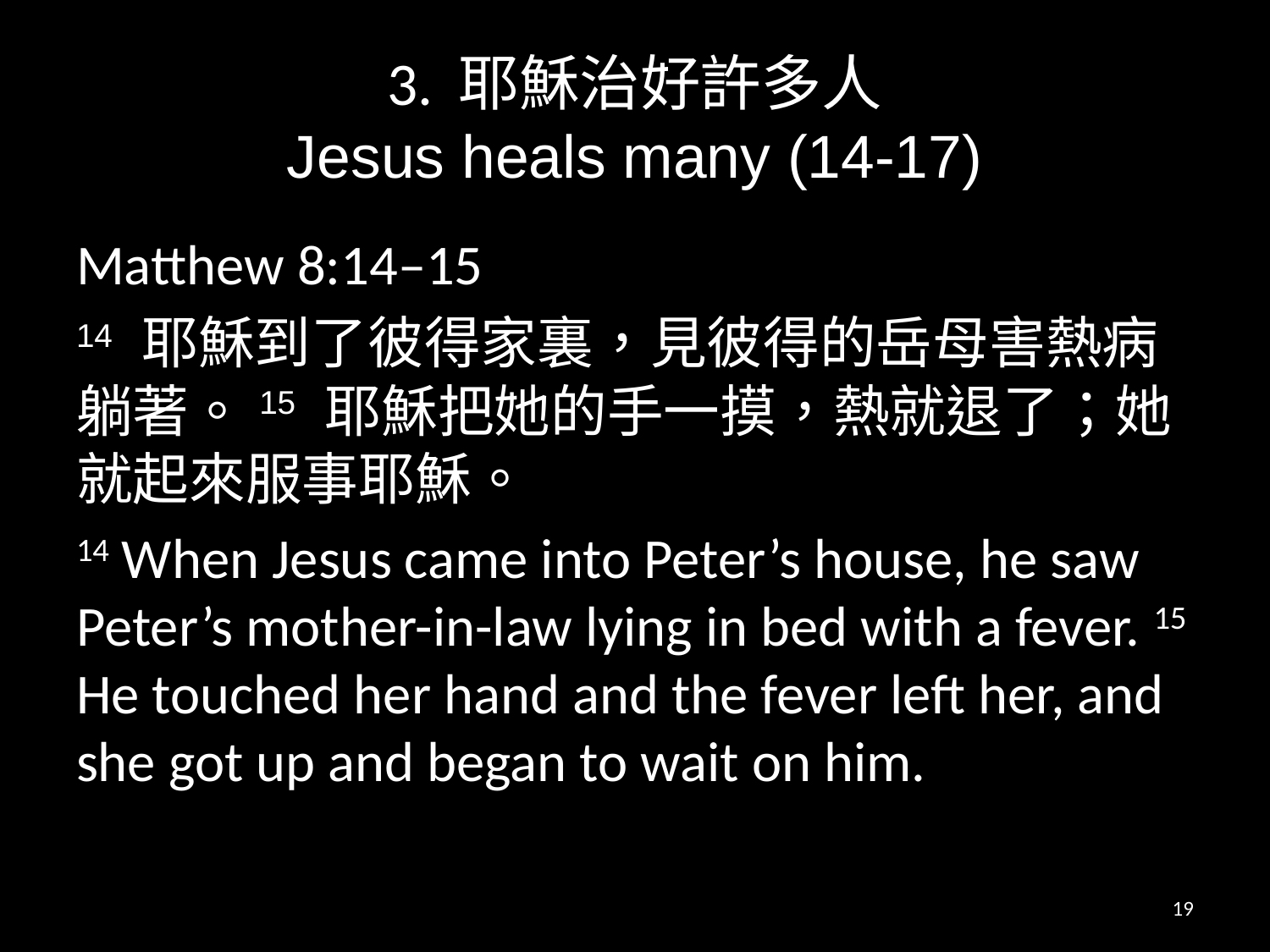

# 3. 耶穌治好許多人 Jesus heals many (14-17)
Matthew 8:14–15
14 耶穌到了彼得家裏，見彼得的岳母害熱病躺著。15 耶穌把她的手一摸，熱就退了；她就起來服事耶穌。
14 When Jesus came into Peter’s house, he saw Peter’s mother-in-law lying in bed with a fever. 15 He touched her hand and the fever left her, and she got up and began to wait on him.

19